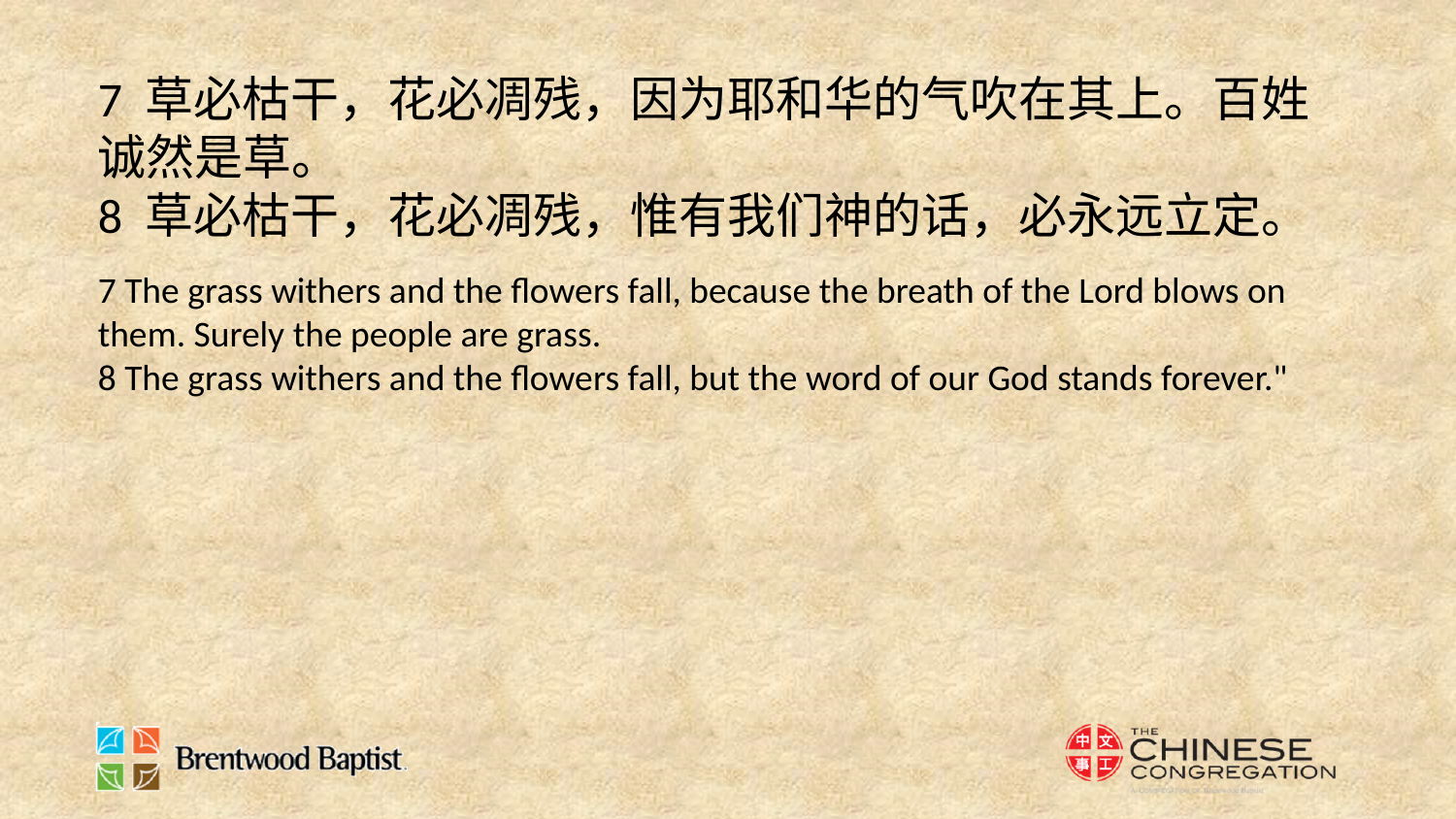

7 草必枯干，花必凋残，因为耶和华的气吹在其上。百姓诚然是草。
8 草必枯干，花必凋残，惟有我们神的话，必永远立定。

7 The grass withers and the flowers fall, because the breath of the Lord blows on them. Surely the people are grass.
8 The grass withers and the flowers fall, but the word of our God stands forever."